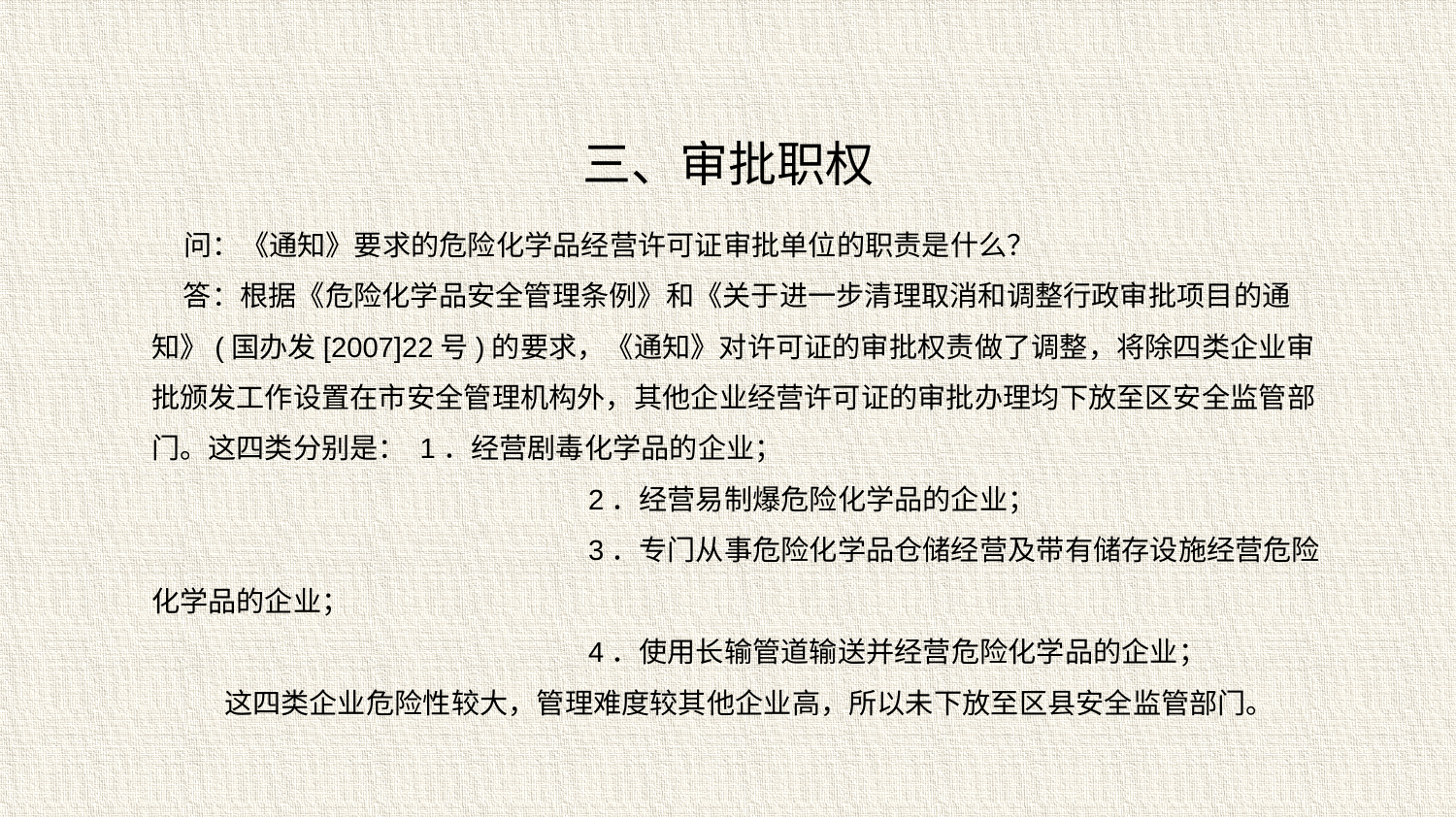

三、审批职权
     问：《通知》要求的危险化学品经营许可证审批单位的职责是什么？
    答：根据《危险化学品安全管理条例》和《关于进一步清理取消和调整行政审批项目的通知》(国办发[2007]22号)的要求，《通知》对许可证的审批权责做了调整，将除四类企业审批颁发工作设置在市安全管理机构外，其他企业经营许可证的审批办理均下放至区安全监管部门。这四类分别是： 1．经营剧毒化学品的企业；
			2．经营易制爆危险化学品的企业；
			3．专门从事危险化学品仓储经营及带有储存设施经营危险化学品的企业；
			4．使用长输管道输送并经营危险化学品的企业；
这四类企业危险性较大，管理难度较其他企业高，所以未下放至区县安全监管部门。